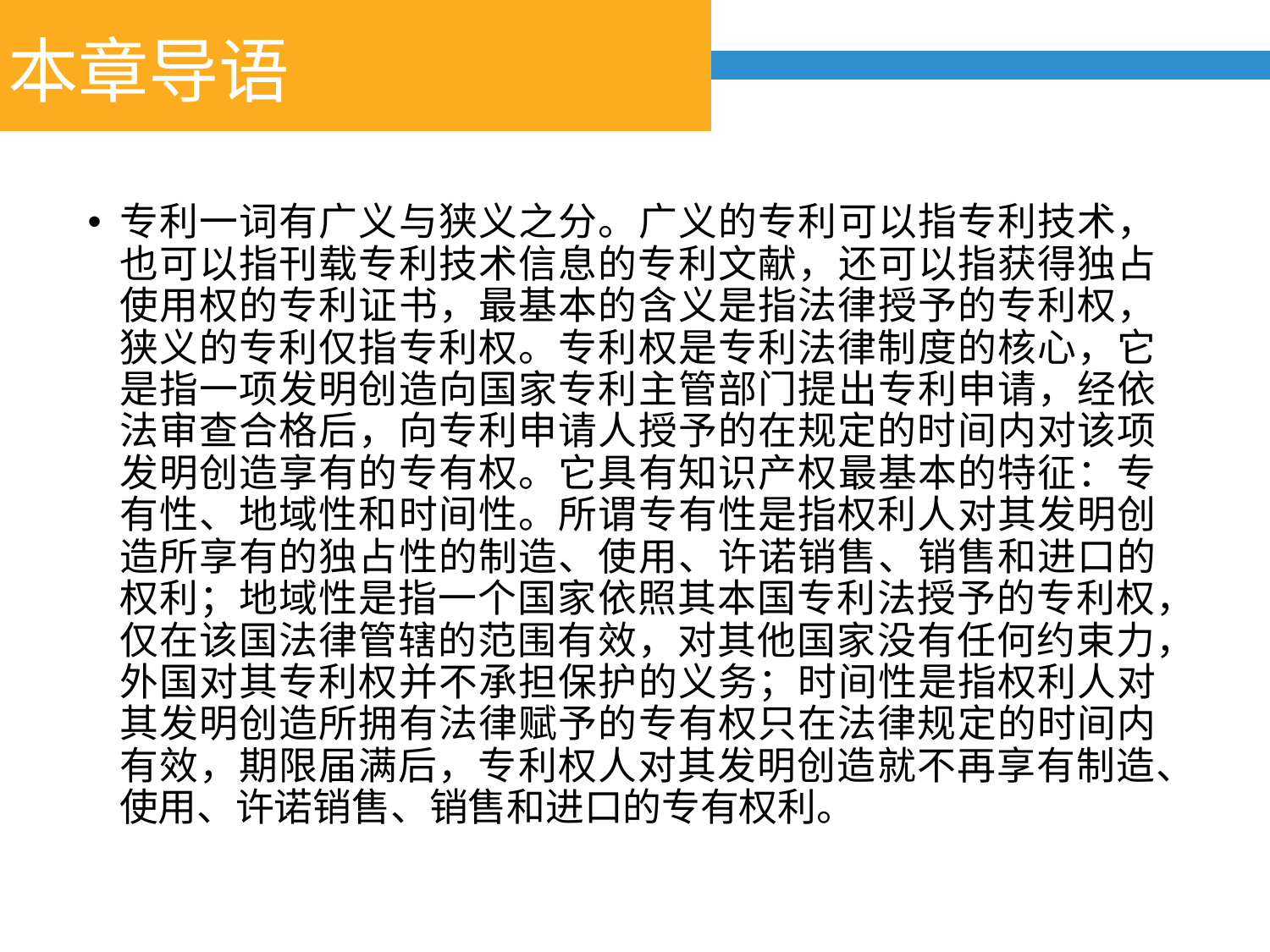

本章导语
专利一词有广义与狭义之分。广义的专利可以指专利技术，也可以指刊载专利技术信息的专利文献，还可以指获得独占使用权的专利证书，最基本的含义是指法律授予的专利权，狭义的专利仅指专利权。专利权是专利法律制度的核心，它是指一项发明创造向国家专利主管部门提出专利申请，经依法审查合格后，向专利申请人授予的在规定的时间内对该项发明创造享有的专有权。它具有知识产权最基本的特征：专有性、地域性和时间性。所谓专有性是指权利人对其发明创造所享有的独占性的制造、使用、许诺销售、销售和进口的权利；地域性是指一个国家依照其本国专利法授予的专利权，仅在该国法律管辖的范围有效，对其他国家没有任何约束力，外国对其专利权并不承担保护的义务；时间性是指权利人对其发明创造所拥有法律赋予的专有权只在法律规定的时间内有效，期限届满后，专利权人对其发明创造就不再享有制造、使用、许诺销售、销售和进口的专有权利。